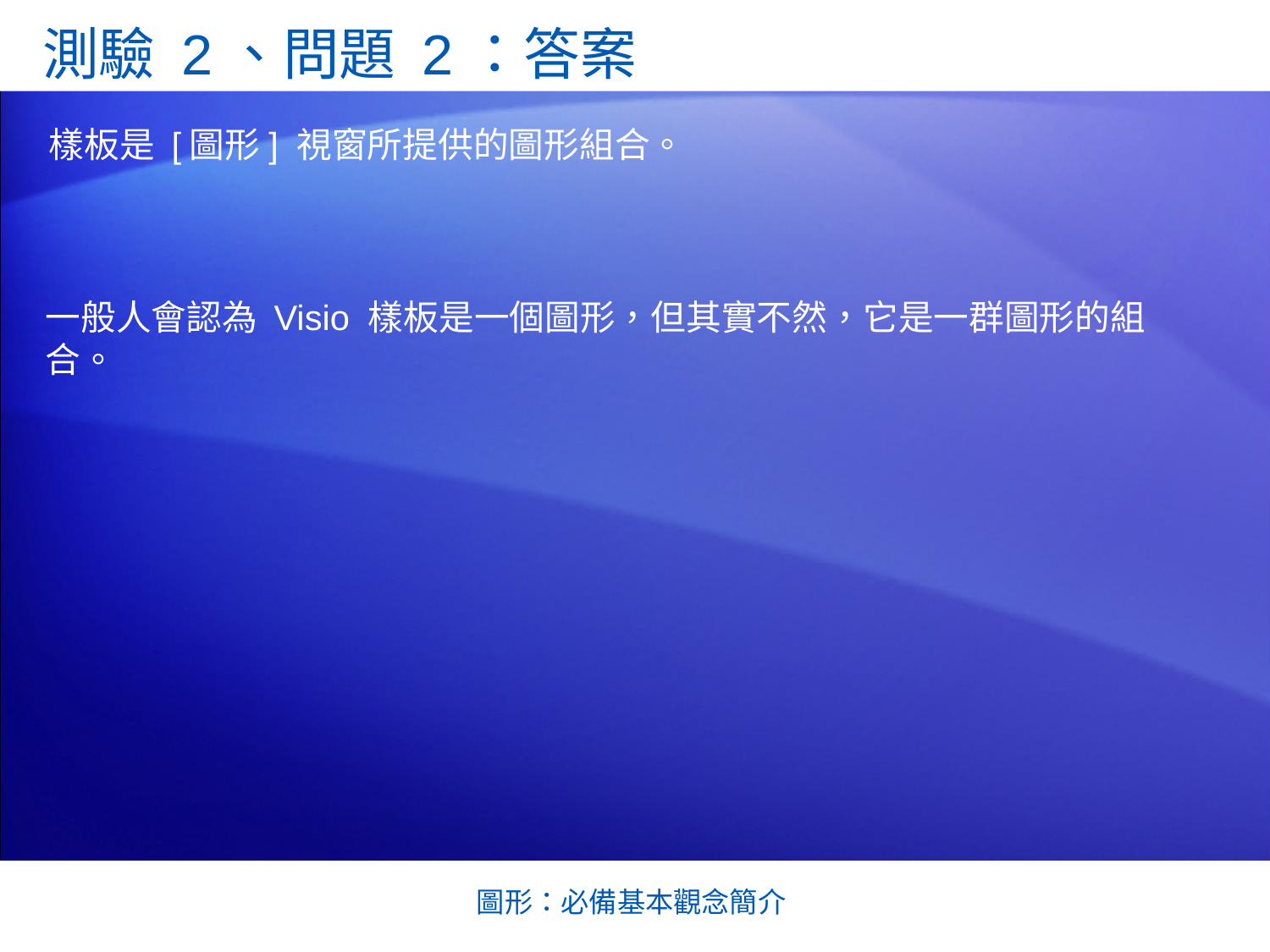

測驗 2、問題 2：答案
樣板是 [圖形] 視窗所提供的圖形組合。
一般人會認為 Visio 樣板是一個圖形，但其實不然，它是一群圖形的組合。
圖形：必備基本觀念簡介